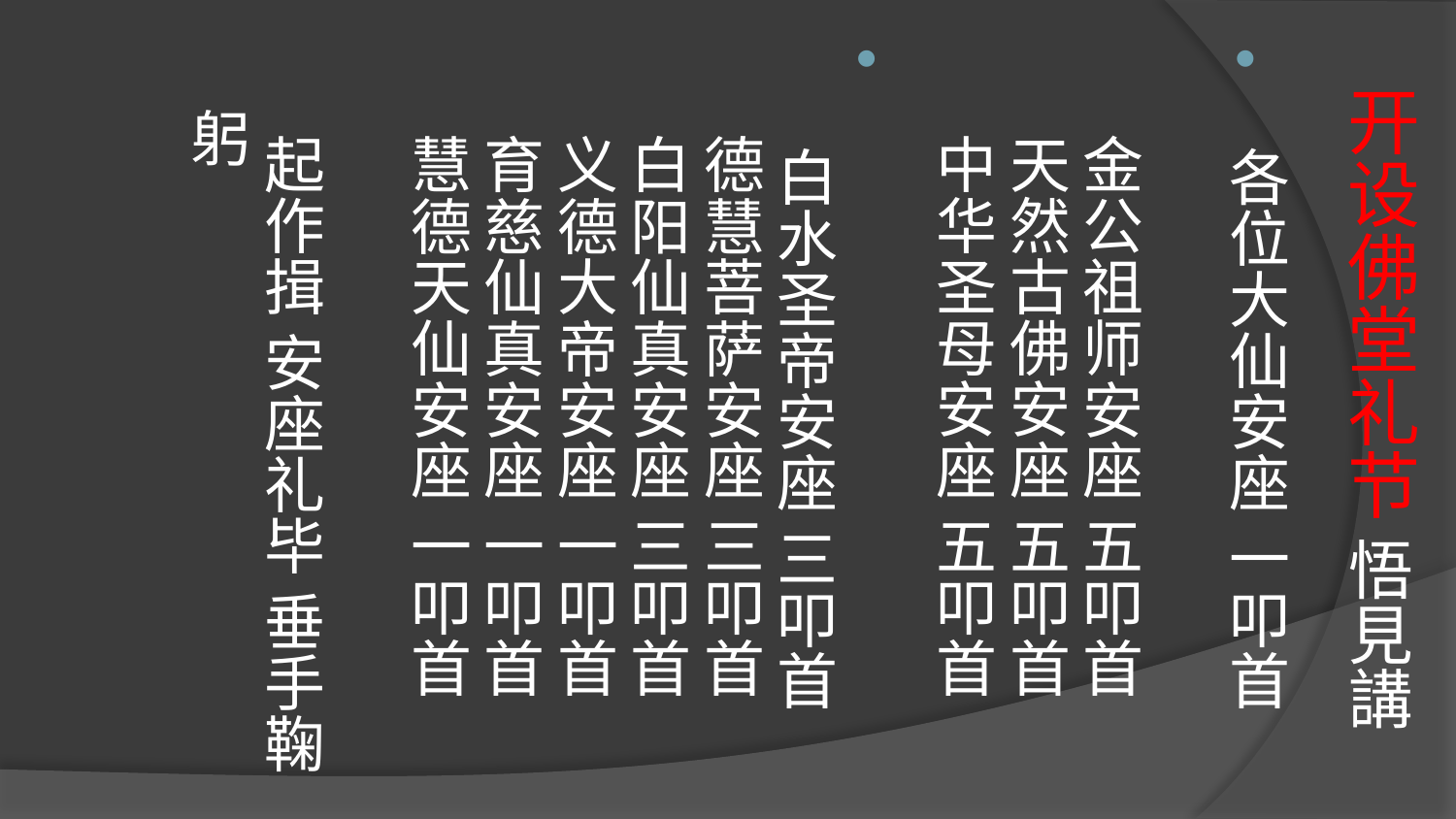

# 开设佛堂礼节 悟見講
  各位大仙安座 一叩首
  金公祖师安座 五叩首
  天然古佛安座 五叩首
  中华圣母安座 五叩首
  白水圣帝安座 三叩首
  德慧菩萨安座 三叩首
  白阳仙真安座 三叩首
  义德大帝安座 一叩首
  育慈仙真安座 一叩首
  慧德天仙安座 一叩首
  起作揖 安座礼毕 垂手鞠躬